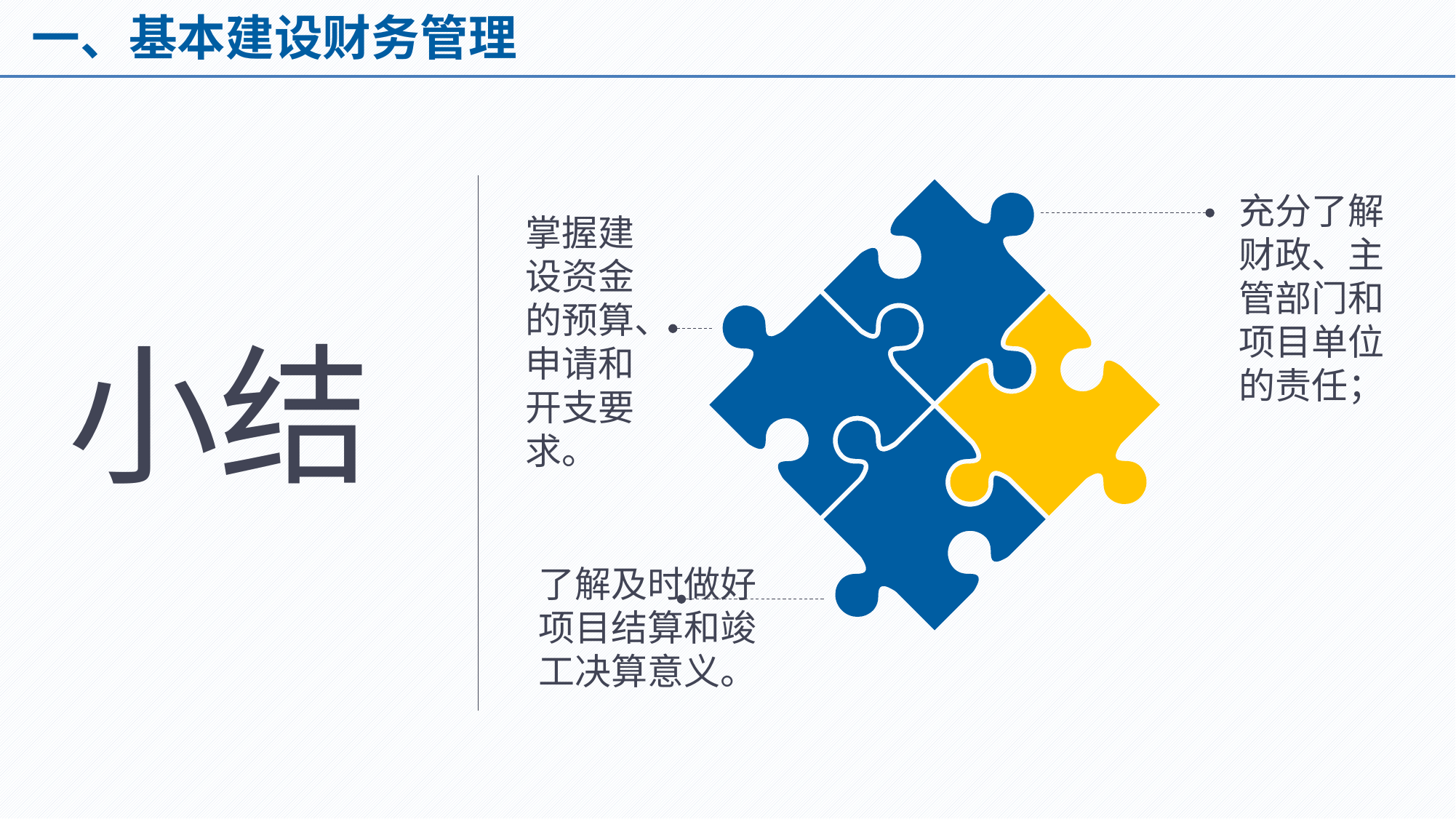

一、基本建设财务管理
充分了解财政、主管部门和项目单位的责任；

掌握建设资金的预算、申请和开支要求。
小结

了解及时做好项目结算和竣工决算意义。